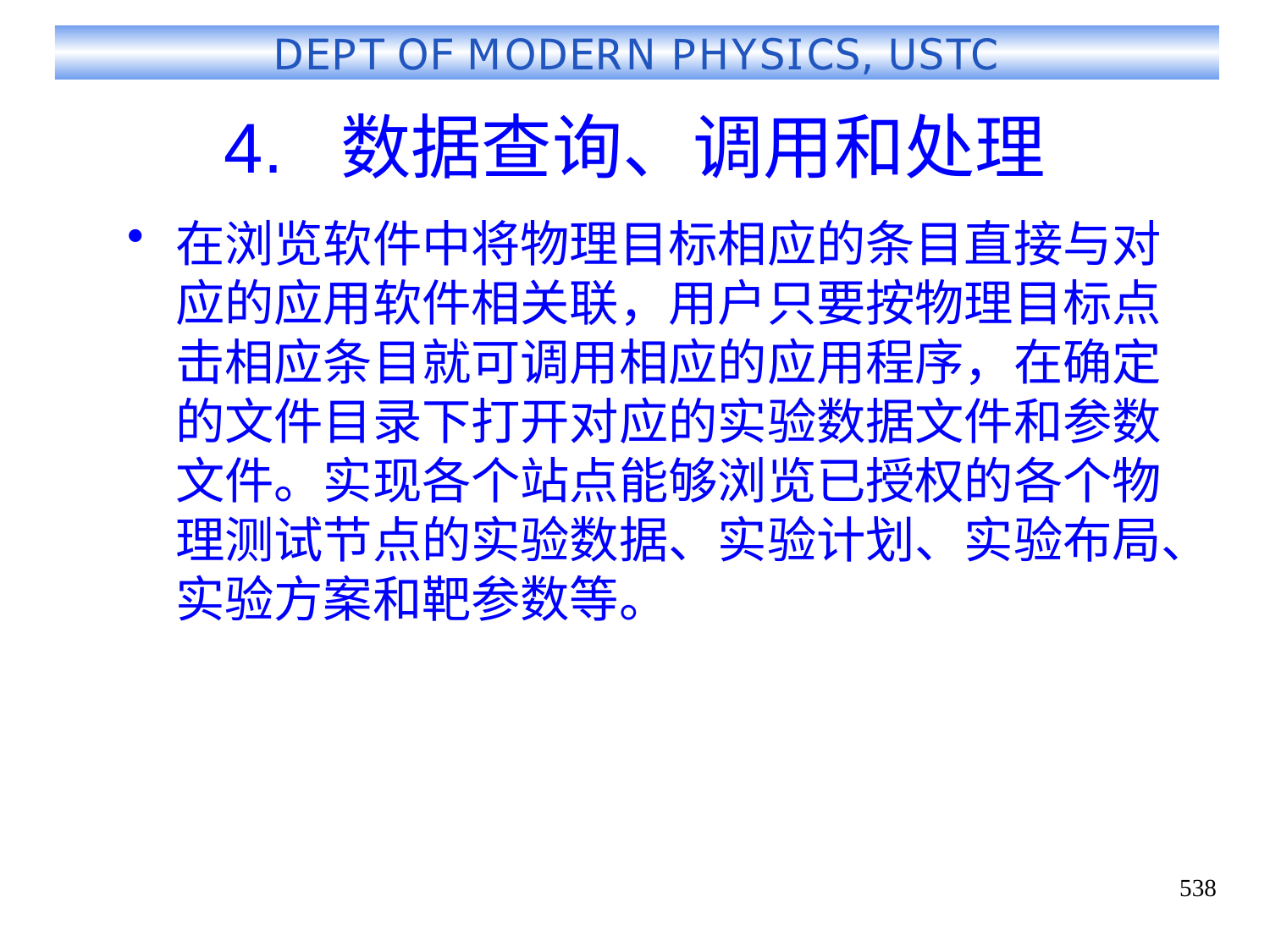

# 数据查询、调用和处理
在浏览软件中将物理目标相应的条目直接与对应的应用软件相关联，用户只要按物理目标点击相应条目就可调用相应的应用程序，在确定的文件目录下打开对应的实验数据文件和参数文件。实现各个站点能够浏览已授权的各个物理测试节点的实验数据、实验计划、实验布局、实验方案和靶参数等。
538